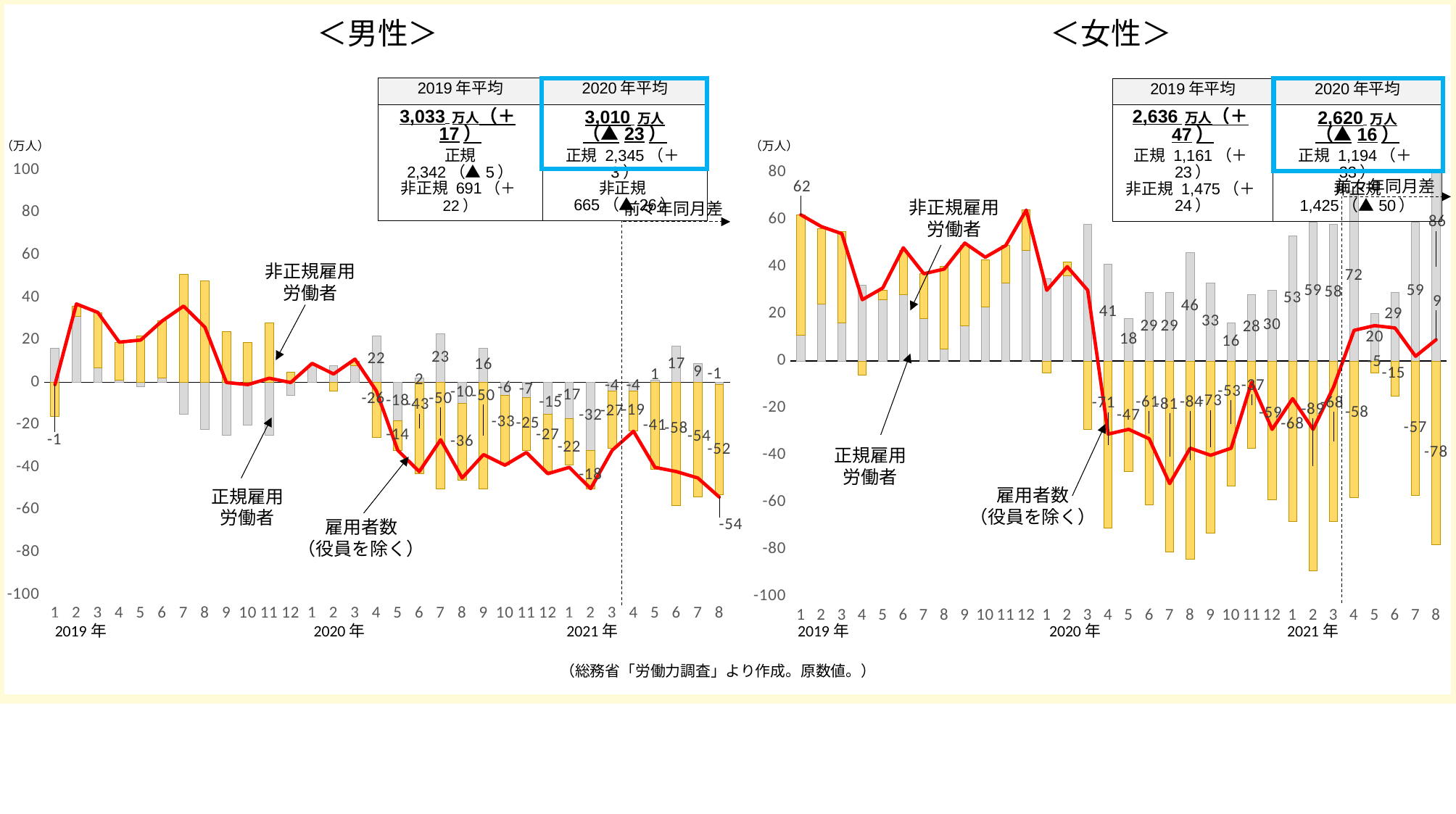

＜男性＞
＜女性＞
| 2019年平均 | 2020年平均 |
| --- | --- |
| 3,033 万人（＋17） 正規 2,342（▲5） 非正規 691（＋22） | 3,010 万人（▲23） 正規 2,345（＋3） 非正規665（▲26） |

| 2019年平均 | 2020年平均 |
| --- | --- |
| 2,636 万人（＋47） 正規 1,161（＋23） 非正規 1,475（＋24） | 2,620 万人（▲16） 正規 1,194（＋33） 非正規 1,425（▲50） |
（万人）
（万人）

### Chart

| Category | 正規雇用労働者 | 非正規雇用労働者 | 雇用者数（役員を除く） |
|---|---|---|---|
| 43466 | 16.0 | -16.0 | -1.0 |
| 43497 | 31.0 | 5.0 | 37.0 |
| 43525 | 7.0 | 26.0 | 33.0 |
| 43556 | 1.0 | 18.0 | 19.0 |
| 43586 | -2.0 | 22.0 | 20.0 |
| 43617 | 2.0 | 27.0 | 29.0 |
| 43647 | -15.0 | 51.0 | 36.0 |
| 43678 | -22.0 | 48.0 | 26.0 |
| 43709 | -25.0 | 24.0 | 0.0 |
| 43739 | -20.0 | 19.0 | -1.0 |
| 43770 | -25.0 | 28.0 | 2.0 |
| 43800 | -6.0 | 5.0 | 0.0 |
| 43831 | 8.0 | 0.0 | 9.0 |
| 43862 | 8.0 | -4.0 | 4.0 |
| 43891 | 8.0 | 2.0 | 11.0 |
| 43922 | 22.0 | -26.0 | -4.0 |
| 43952 | -18.0 | -14.0 | -32.0 |
| 43983 | 2.0 | -43.0 | -42.0 |
| 44013 | 23.0 | -50.0 | -27.0 |
| 44044 | -10.0 | -36.0 | -45.0 |
| 44075 | 16.0 | -50.0 | -34.0 |
| 44105 | -6.0 | -33.0 | -39.0 |
| 44136 | -7.0 | -25.0 | -33.0 |
| 44166 | -15.0 | -27.0 | -43.0 |
| 44197 | -17.0 | -22.0 | -40.0 |
| 44228 | -32.0 | -18.0 | -50.0 |
| 44256 | -4.0 | -27.0 | -32.0 |
| 44287 | -4.0 | -19.0 | -23.0 |
| 44317 | 1.0 | -41.0 | -40.0 |
| 44348 | 17.0 | -58.0 | -42.0 |
| 44378 | 9.0 | -54.0 | -45.0 |
| 44409 | -1.0 | -52.0 | -54.0 |

### Chart

| Category | 正規雇用労働者 | 非正規雇用労働者 | 雇用者数（役員を除く） |
|---|---|---|---|
| 43466 | 11.0 | 51.0 | 62.0 |
| 43497 | 24.0 | 32.0 | 57.0 |
| 43525 | 16.0 | 39.0 | 54.0 |
| 43556 | 32.0 | -6.0 | 26.0 |
| 43586 | 26.0 | 4.0 | 31.0 |
| 43617 | 28.0 | 19.0 | 48.0 |
| 43647 | 18.0 | 19.0 | 37.0 |
| 43678 | 5.0 | 35.0 | 39.0 |
| 43709 | 15.0 | 34.0 | 50.0 |
| 43739 | 23.0 | 20.0 | 44.0 |
| 43770 | 33.0 | 16.0 | 49.0 |
| 43800 | 47.0 | 17.0 | 64.0 |
| 43831 | 35.0 | -5.0 | 30.0 |
| 43862 | 36.0 | 6.0 | 40.0 |
| 43891 | 58.0 | -29.0 | 30.0 |
| 43922 | 41.0 | -71.0 | -31.0 |
| 43952 | 18.0 | -47.0 | -29.0 |
| 43983 | 29.0 | -61.0 | -33.0 |
| 44013 | 29.0 | -81.0 | -52.0 |
| 44044 | 46.0 | -84.0 | -37.0 |
| 44075 | 33.0 | -73.0 | -40.0 |
| 44105 | 16.0 | -53.0 | -37.0 |
| 44136 | 28.0 | -37.0 | -9.0 |
| 44166 | 30.0 | -59.0 | -29.0 |
| 44197 | 53.0 | -68.0 | -16.0 |
| 44228 | 59.0 | -89.0 | -29.0 |
| 44256 | 58.0 | -68.0 | -11.0 |
| 44287 | 72.0 | -58.0 | 13.0 |
| 44317 | 20.0 | -5.0 | 15.0 |
| 44348 | 29.0 | -15.0 | 14.0 |
| 44378 | 59.0 | -57.0 | 2.0 |
| 44409 | 86.0 | -78.0 | 9.0 |
前々年同月差
非正規雇用
労働者
前々年同月差
非正規雇用
労働者
正規雇用
労働者
雇用者数
（役員を除く）
正規雇用
労働者
雇用者数
（役員を除く）
2019年
2020年
2021年
2019年
2020年
2021年
（総務省「労働力調査」より作成。原数値。）